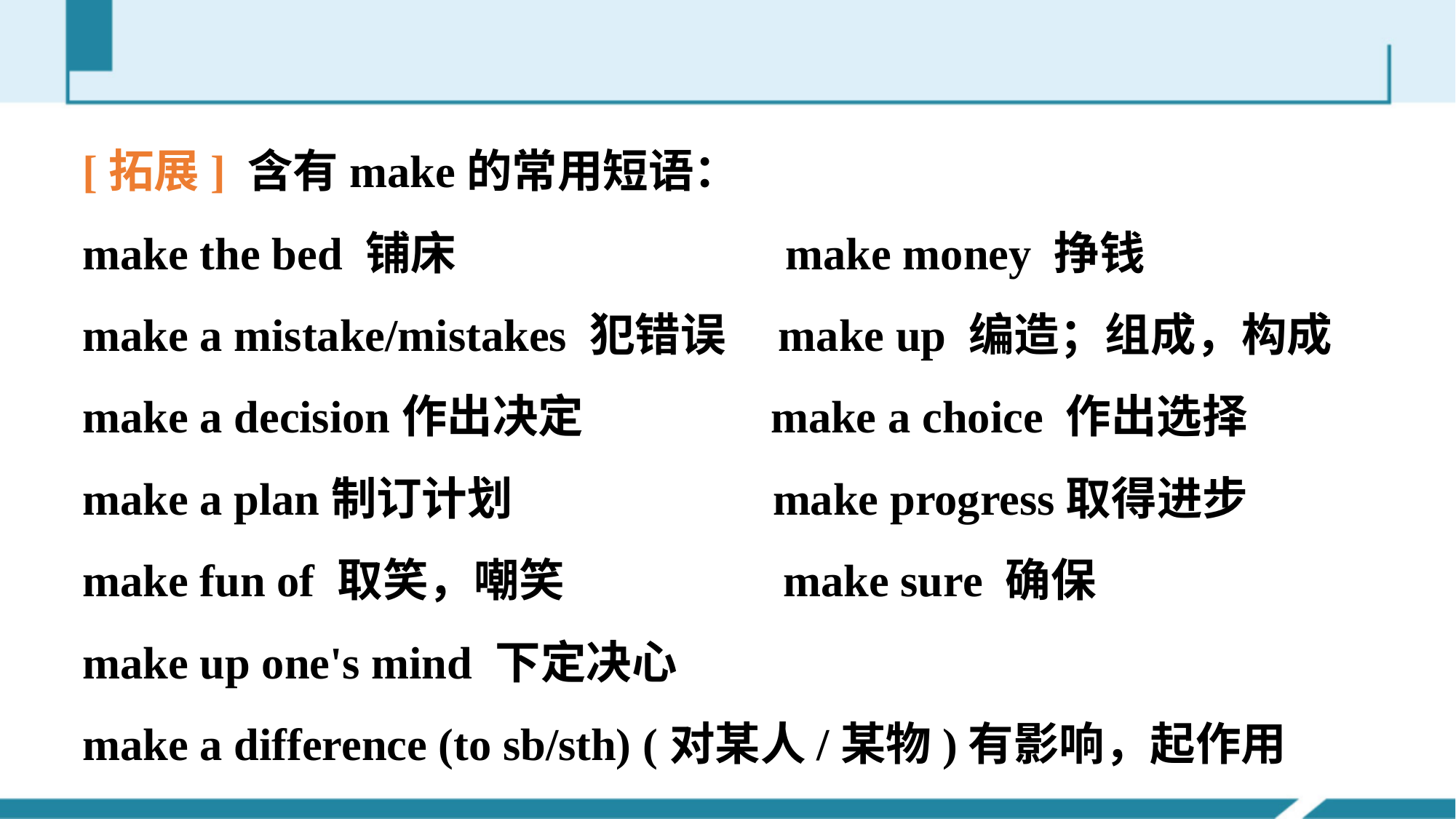

[拓展] 含有make的常用短语：
make the bed 铺床　　　　　　　make money 挣钱
make a mistake/mistakes 犯错误    make up 编造；组成，构成
make a decision作出决定                 make a choice 作出选择
make a plan制订计划                        make progress取得进步
make fun of 取笑，嘲笑                    make sure 确保
make up one's mind 下定决心
make a difference (to sb/sth) (对某人/某物)有影响，起作用